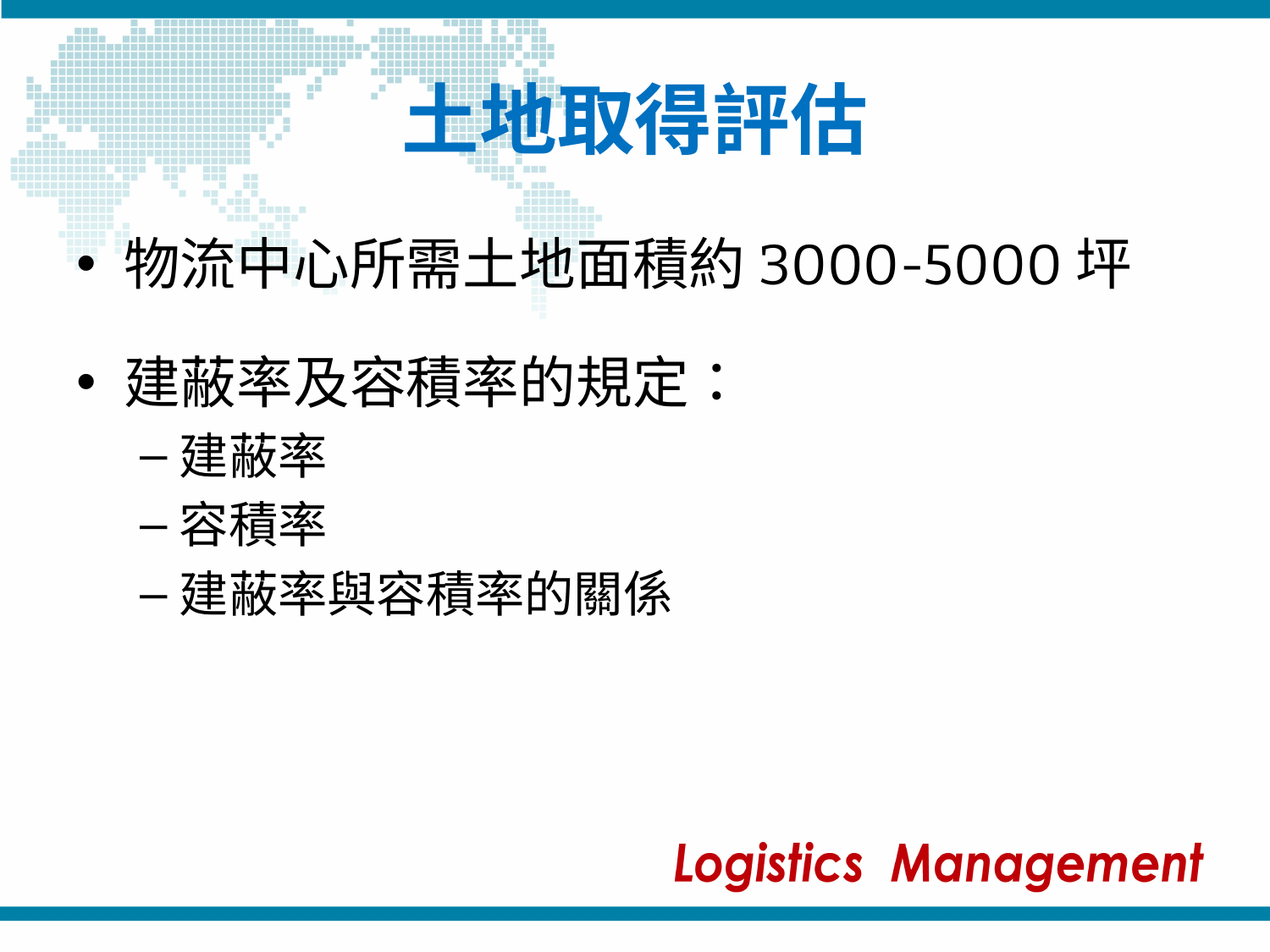

# 土地取得評估
物流中心所需土地面積約3000-5000坪

建蔽率及容積率的規定：
建蔽率
容積率
建蔽率與容積率的關係